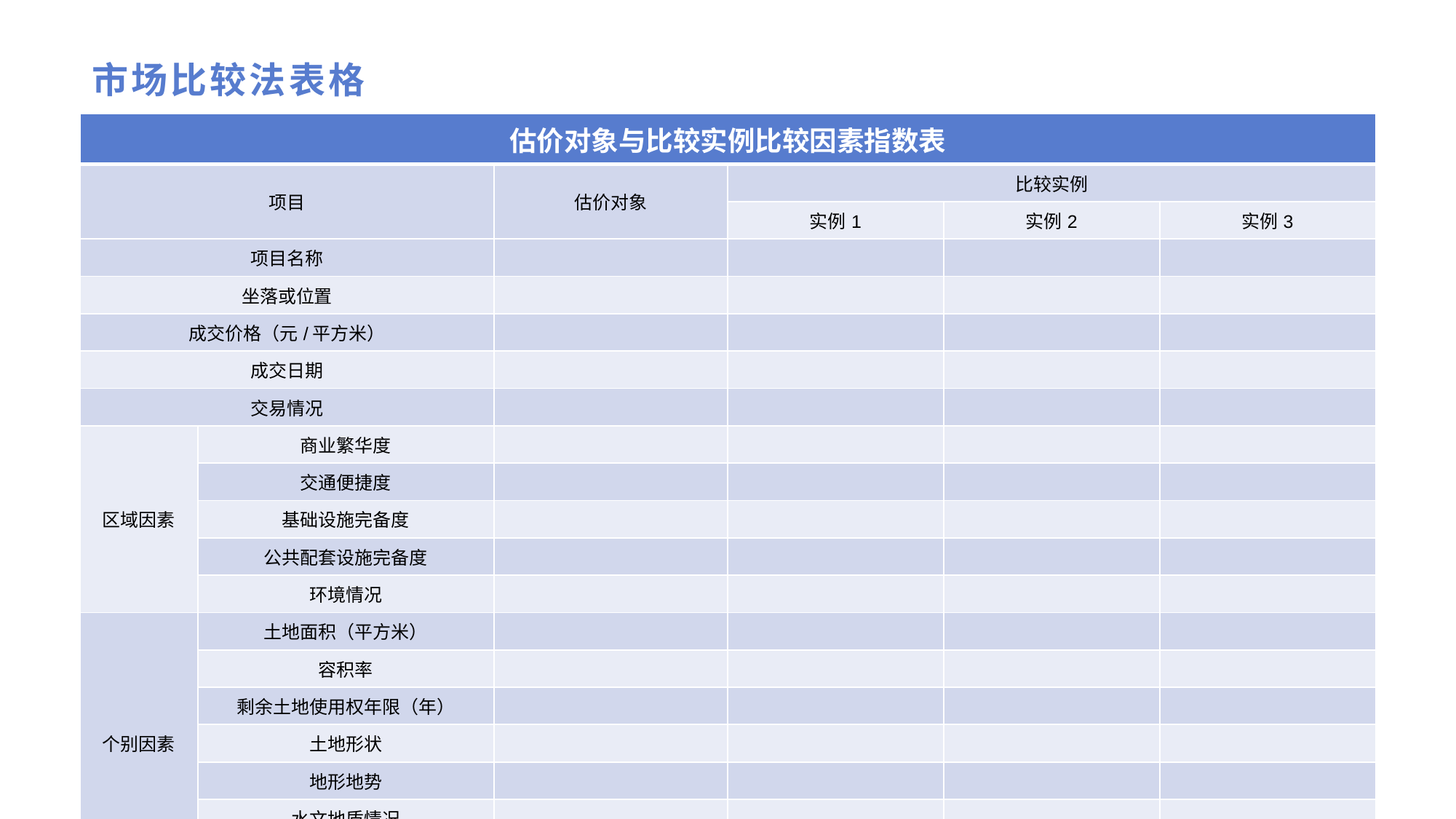

# 市场比较法表格
| 估价对象与比较实例比较因素指数表 |  |  |  |  |  |
| --- | --- | --- | --- | --- | --- |
| 项目 |  | 估价对象 | 比较实例 |  |  |
|  |  |  | 实例1 | 实例2 | 实例3 |
| 项目名称 |  |  |  |  |  |
| 坐落或位置 |  |  |  |  |  |
| 成交价格（元/平方米） |  |  |  |  |  |
| 成交日期 |  |  |  |  |  |
| 交易情况 |  |  |  |  |  |
| 区域因素 | 商业繁华度 |  |  |  |  |
|  | 交通便捷度 |  |  |  |  |
|  | 基础设施完备度 |  |  |  |  |
|  | 公共配套设施完备度 |  |  |  |  |
|  | 环境情况 |  |  |  |  |
| 个别因素 | 土地面积（平方米） |  |  |  |  |
|  | 容积率 |  |  |  |  |
|  | 剩余土地使用权年限（年） |  |  |  |  |
|  | 土地形状 |  |  |  |  |
|  | 地形地势 |  |  |  |  |
|  | 水文地质情况 |  |  |  |  |
|  | 权利受限情况 |  |  |  |  |